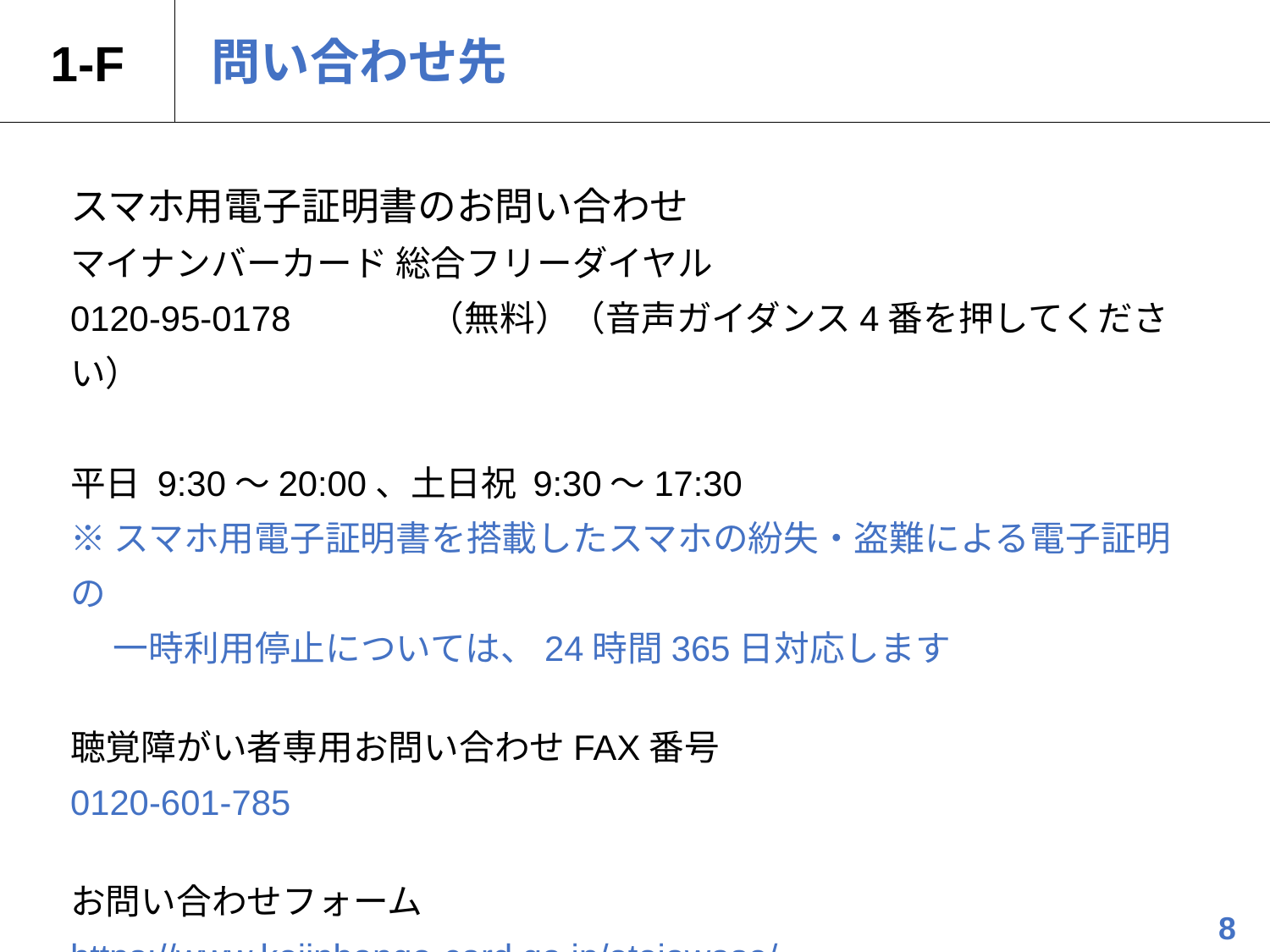

# 1-F
問い合わせ先
スマホ用電子証明書のお問い合わせ
マイナンバーカード 総合フリーダイヤル
0120-95-0178　   　　　　　　　（無料）（音声ガイダンス4番を押してください）

平日 9:30～20:00、土日祝 9:30～17:30
※スマホ用電子証明書を搭載したスマホの紛失・盗難による電子証明の
　 一時利用停止については、24時間365日対応します

聴覚障がい者専用お問い合わせFAX番号
0120-601-785

お問い合わせフォーム
https://www.kojinbango-card.go.jp/otoiawase/
8